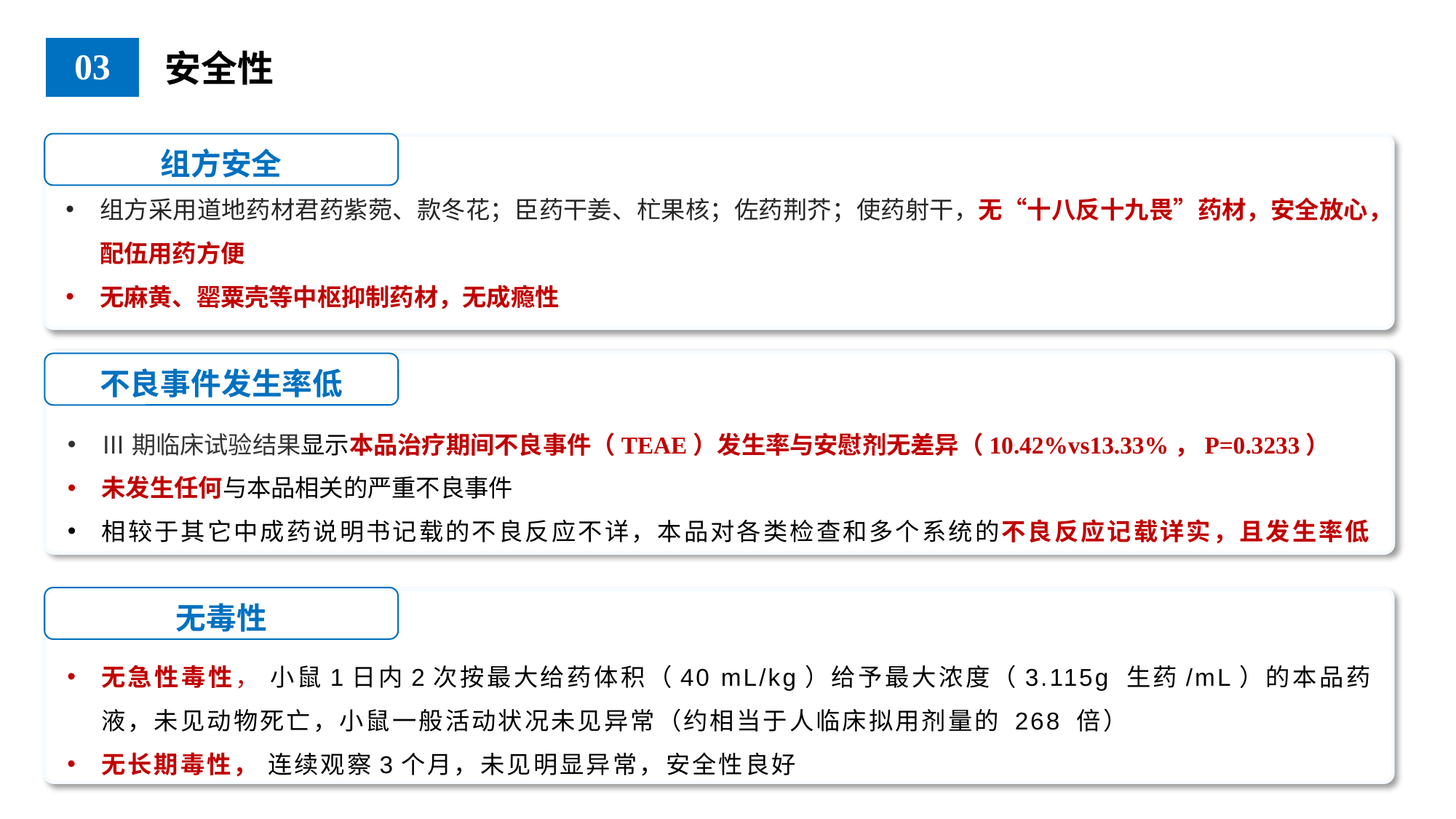

03
安全性
组方安全
组方采用道地药材君药紫菀、款冬花；臣药干姜、杧果核；佐药荆芥；使药射干，无“十八反十九畏”药材，安全放心，配伍用药方便
无麻黄、罂粟壳等中枢抑制药材，无成瘾性

不良事件发生率低
Ⅲ期临床试验结果显示本品治疗期间不良事件（TEAE）发生率与安慰剂无差异（10.42%vs13.33%，P=0.3233）
未发生任何与本品相关的严重不良事件
相较于其它中成药说明书记载的不良反应不详，本品对各类检查和多个系统的不良反应记载详实，且发生率低
无毒性
无急性毒性， 小鼠1日内2次按最大给药体积（40 mL/kg）给予最大浓度（3.115g 生药/mL）的本品药液，未见动物死亡，小鼠一般活动状况未见异常（约相当于人临床拟用剂量的 268 倍）
无长期毒性， 连续观察3个月，未见明显异常，安全性良好